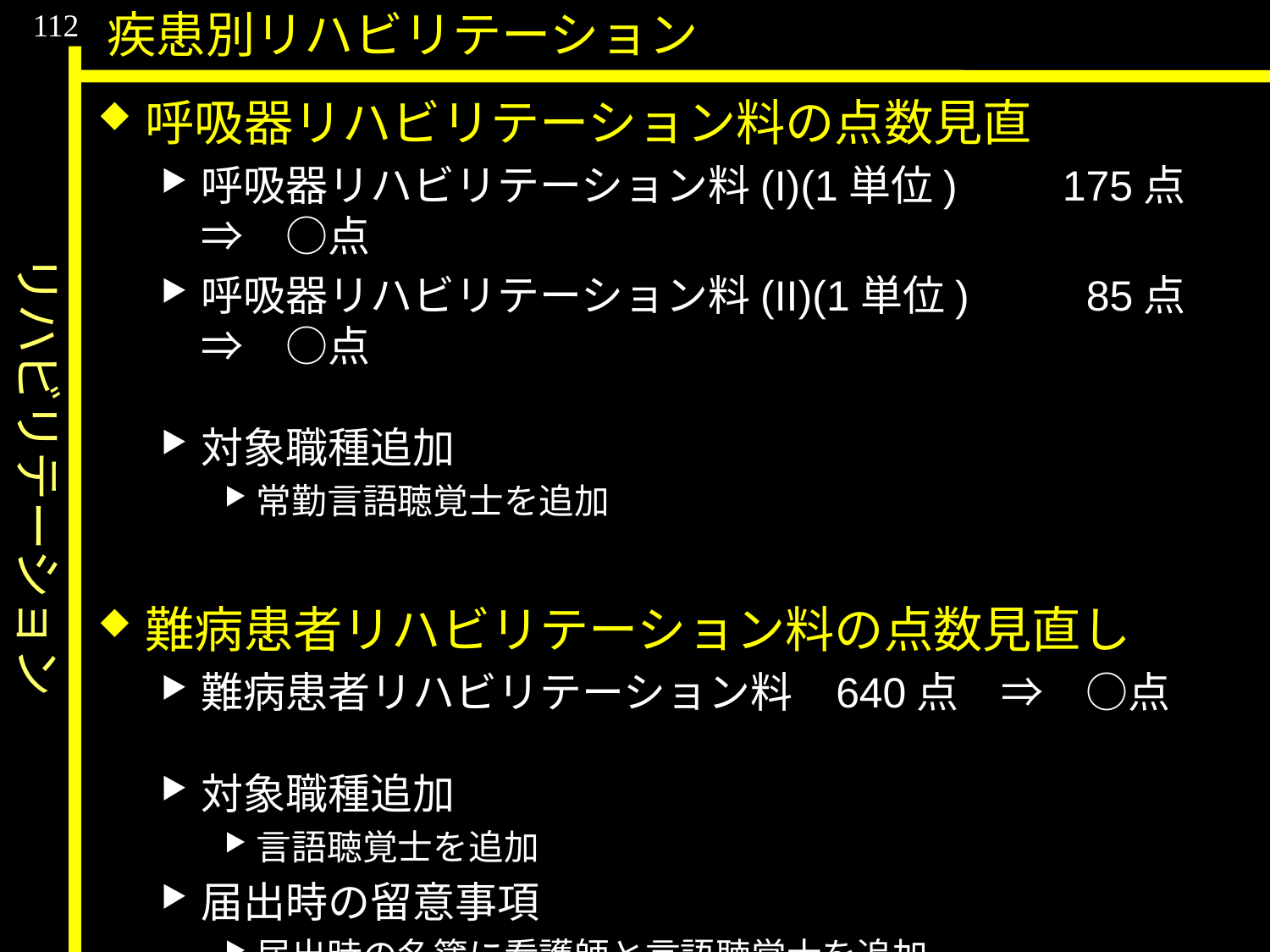

リハビリテーション
112
疾患別リハビリテーション

呼吸器リハビリテーション料の点数見直
呼吸器リハビリテーション料(I)(1単位)　　175点　⇒　○点
呼吸器リハビリテーション料(II)(1単位) 　　85点　⇒　○点

対象職種追加
常勤言語聴覚士を追加

難病患者リハビリテーション料の点数見直し
難病患者リハビリテーション料	640点　⇒　○点

対象職種追加
言語聴覚士を追加
届出時の留意事項
届出時の名簿に看護師と言語聴覚士を追加